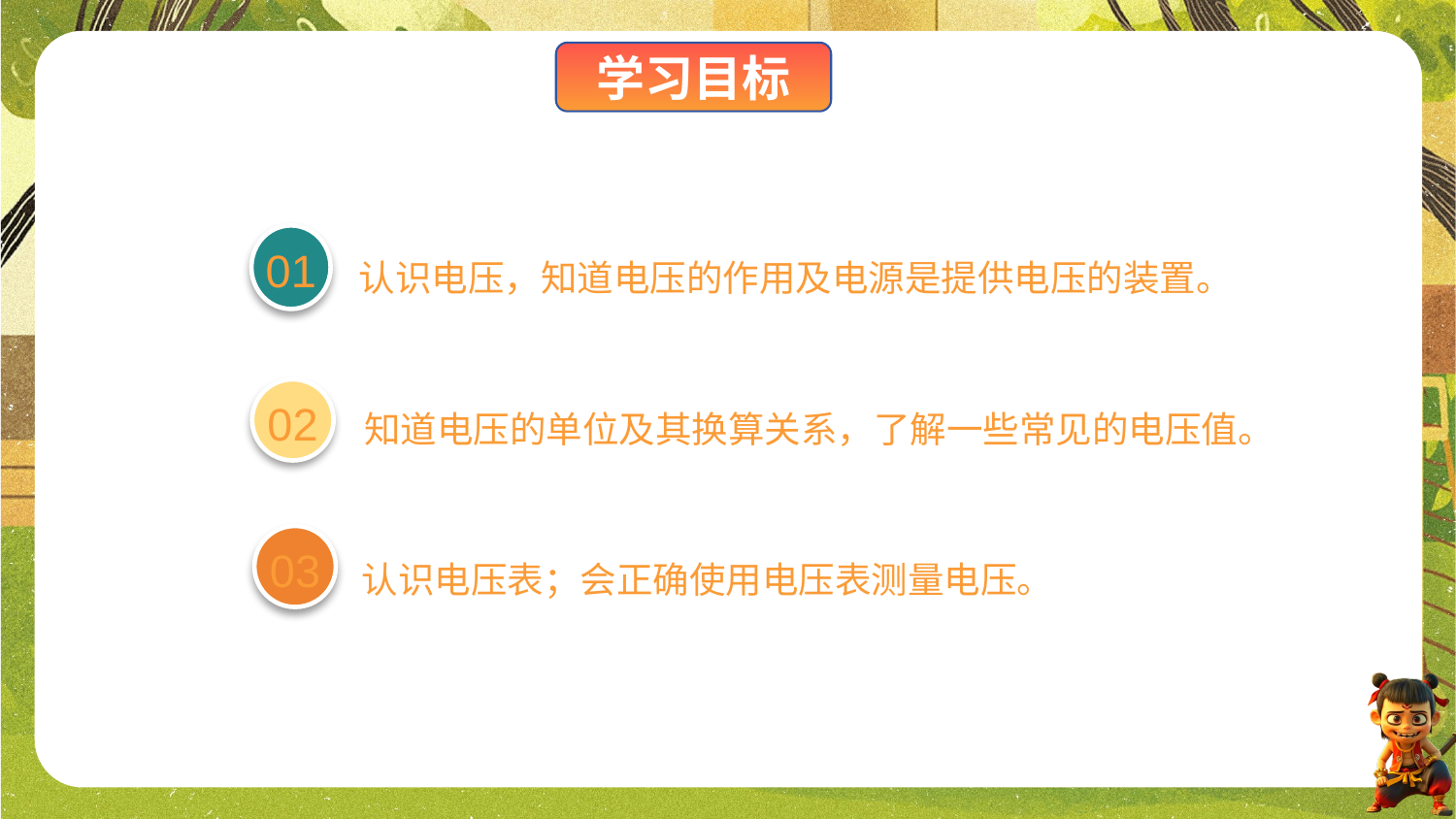

01
认识电压，知道电压的作用及电源是提供电压的装置。
知道电压的单位及其换算关系，了解一些常见的电压值。

02

03
认识电压表；会正确使用电压表测量电压。